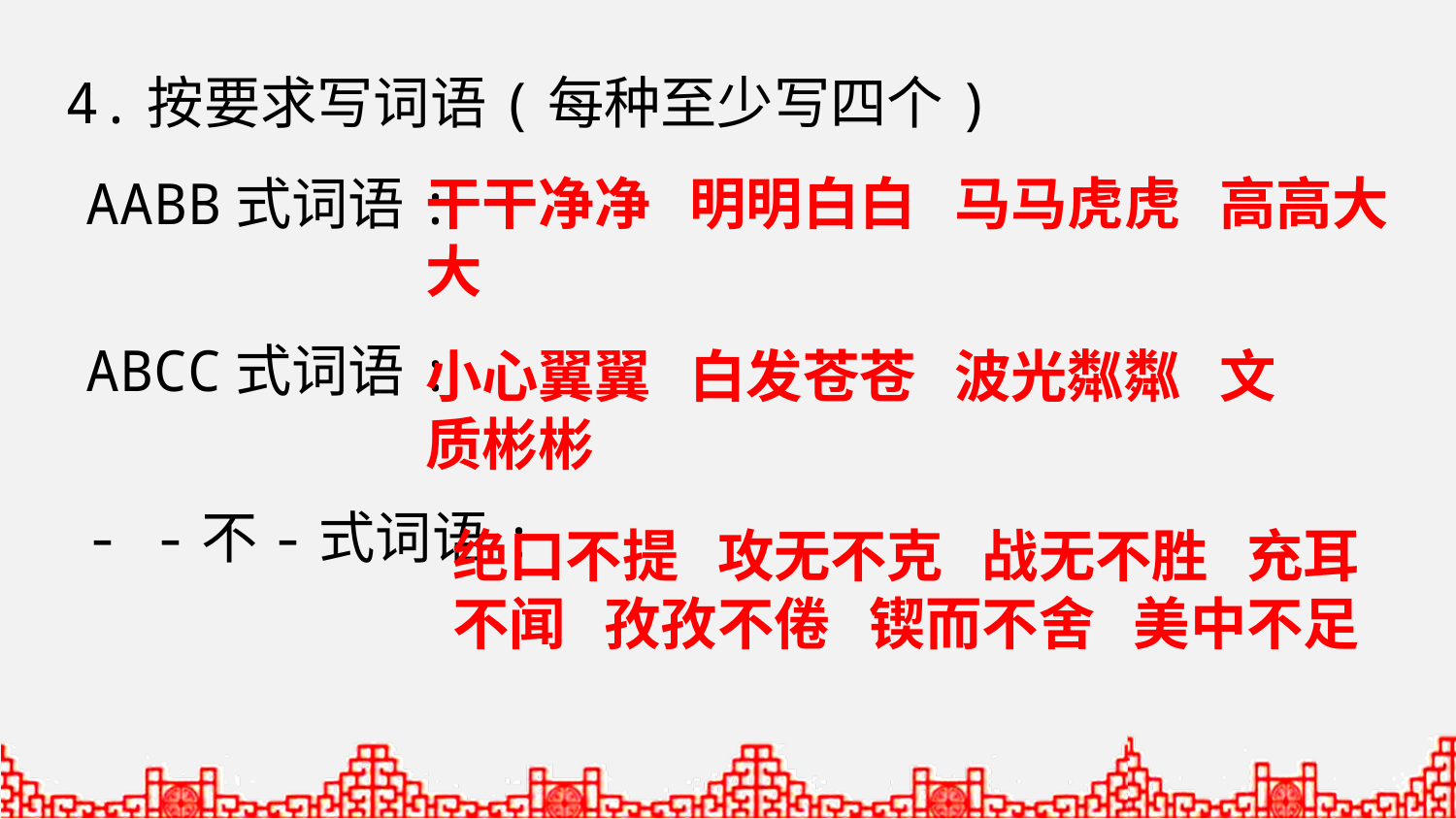

4.按要求写词语(每种至少写四个)
AABB式词语:
干干净净   明明白白   马马虎虎   高高大大
ABCC式词语:
小心翼翼   白发苍苍   波光粼粼   文质彬彬
- -不-式词语:

绝口不提   攻无不克   战无不胜   充耳不闻   孜孜不倦   锲而不舍   美中不足